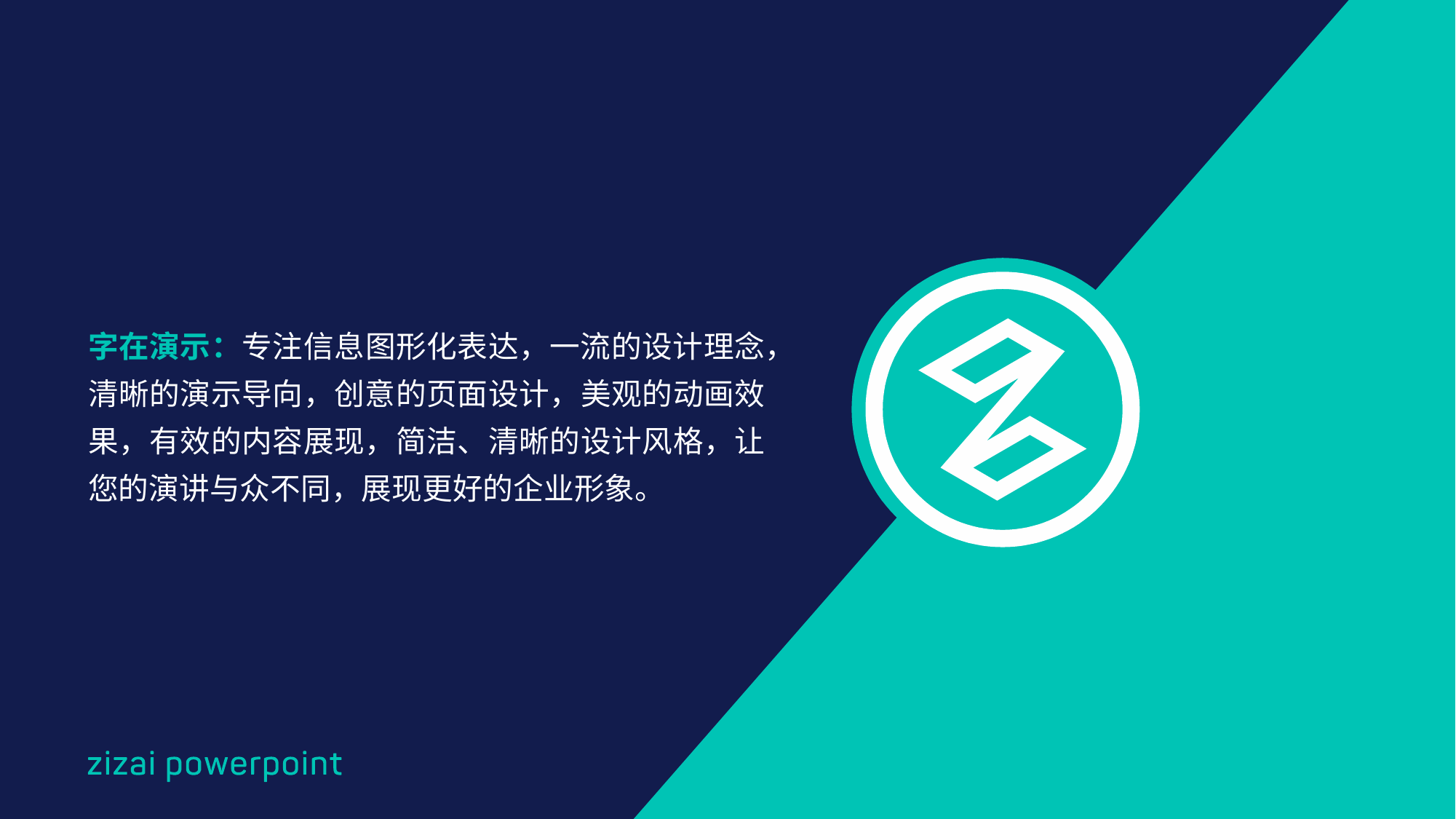

字在演示：专注信息图形化表达，一流的设计理念，清晰的演示导向，创意的页面设计，美观的动画效果，有效的内容展现，简洁、清晰的设计风格，让您的演讲与众不同，展现更好的企业形象。